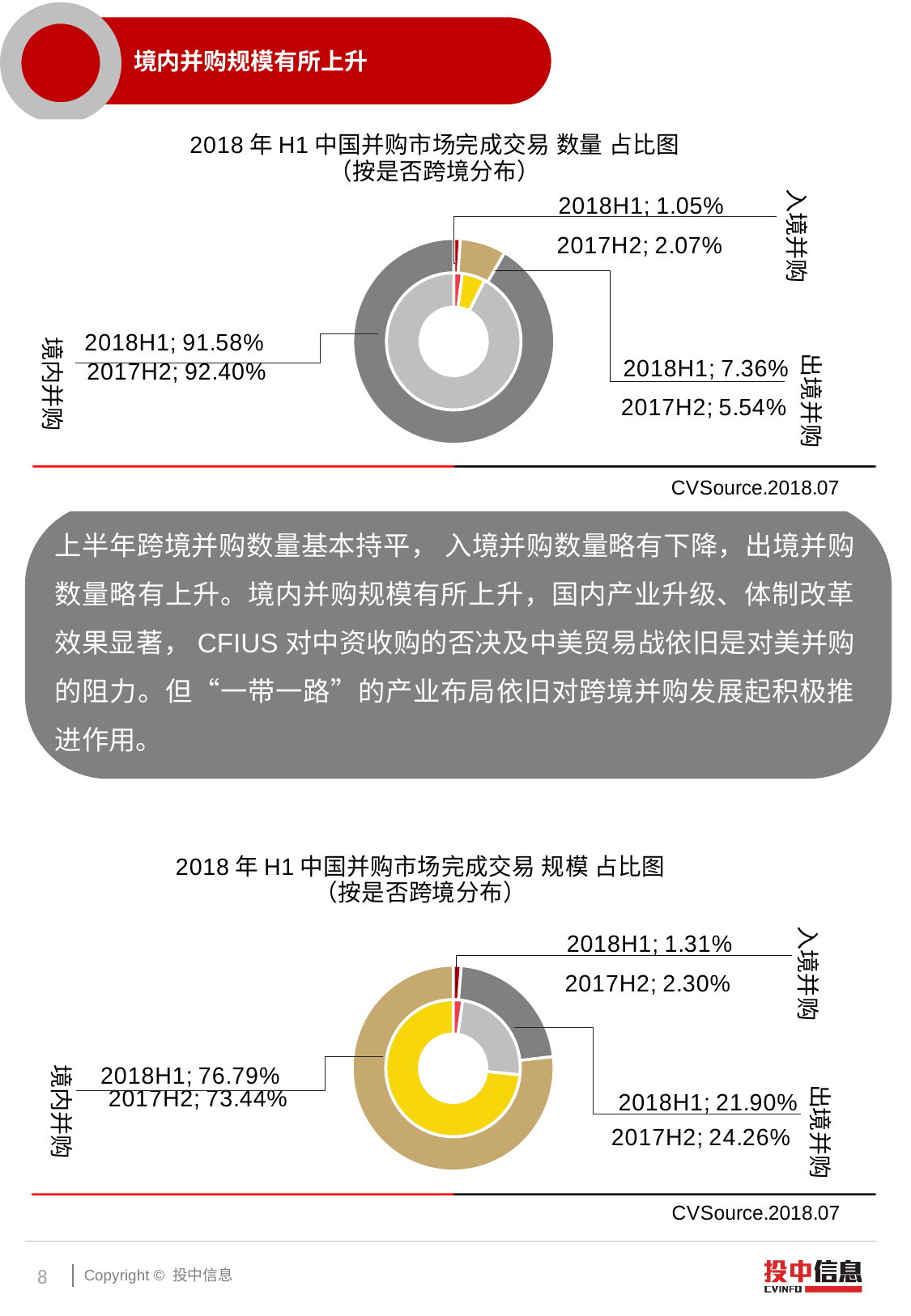

# 境内并购规模有所上升

### Chart: 2018年H1中国并购市场完成交易 数量 占比图
（按是否跨境分布）

| Category | 2017H2 | 2018H1 |
|---|---|---|
| 入境并购 | 0.020662768031189084 | 0.010520487264673311 |
| 出境并购 | 0.055360623781676416 | 0.07364341085271318 |
| 境内并购 | 0.9239766081871345 | 0.9158361018826136 |
上半年跨境并购数量基本持平， 入境并购数量略有下降，出境并购数量略有上升。境内并购规模有所上升，国内产业升级、体制改革效果显著，CFIUS对中资收购的否决及中美贸易战依旧是对美并购的阻力。但“一带一路”的产业布局依旧对跨境并购发展起积极推进作用。

### Chart: 2018年H1中国并购市场完成交易 规模 占比图
（按是否跨境分布）

| Category | 2017H2 | 2018H1 |
|---|---|---|
| 入境并购 | 0.0230185679063666 | 0.013078498210745757 |
| 出境并购 | 0.24262326726036568 | 0.21899925637474515 |
| 境内并购 | 0.7343581648332677 | 0.767922245414509 |
8